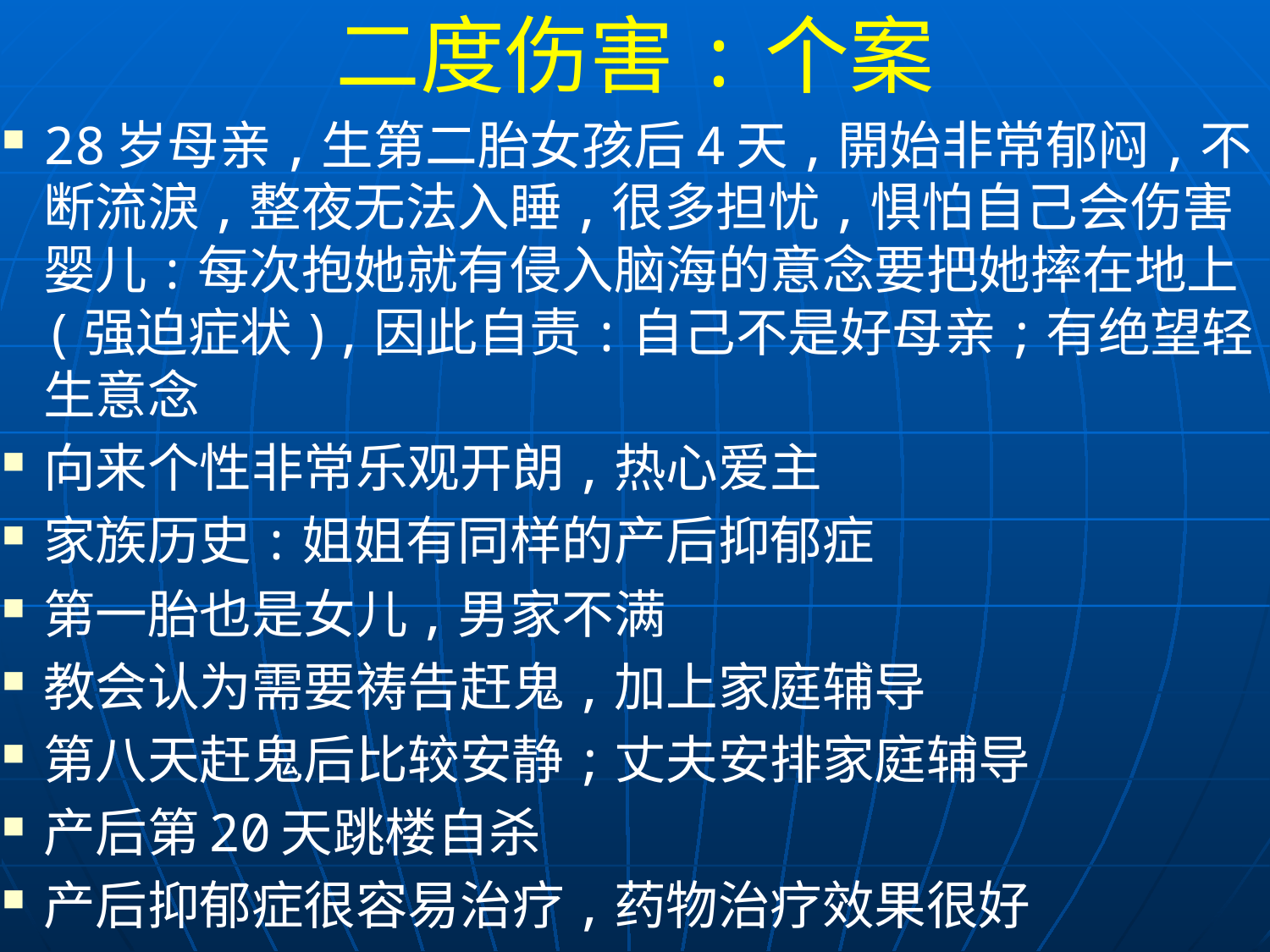

二度伤害:个案
28岁母亲,生第二胎女孩后4天,開始非常郁闷,不断流淚,整夜无法入睡,很多担忧,惧怕自己会伤害婴儿:每次抱她就有侵入脑海的意念要把她摔在地上(强迫症状),因此自责:自己不是好母亲;有绝望轻生意念
向来个性非常乐观开朗,热心爱主
家族历史:姐姐有同样的产后抑郁症
第一胎也是女儿,男家不满
教会认为需要祷告赶鬼,加上家庭辅导
第八天赶鬼后比较安静;丈夫安排家庭辅导
产后第20天跳楼自杀
产后抑郁症很容易治疗,药物治疗效果很好